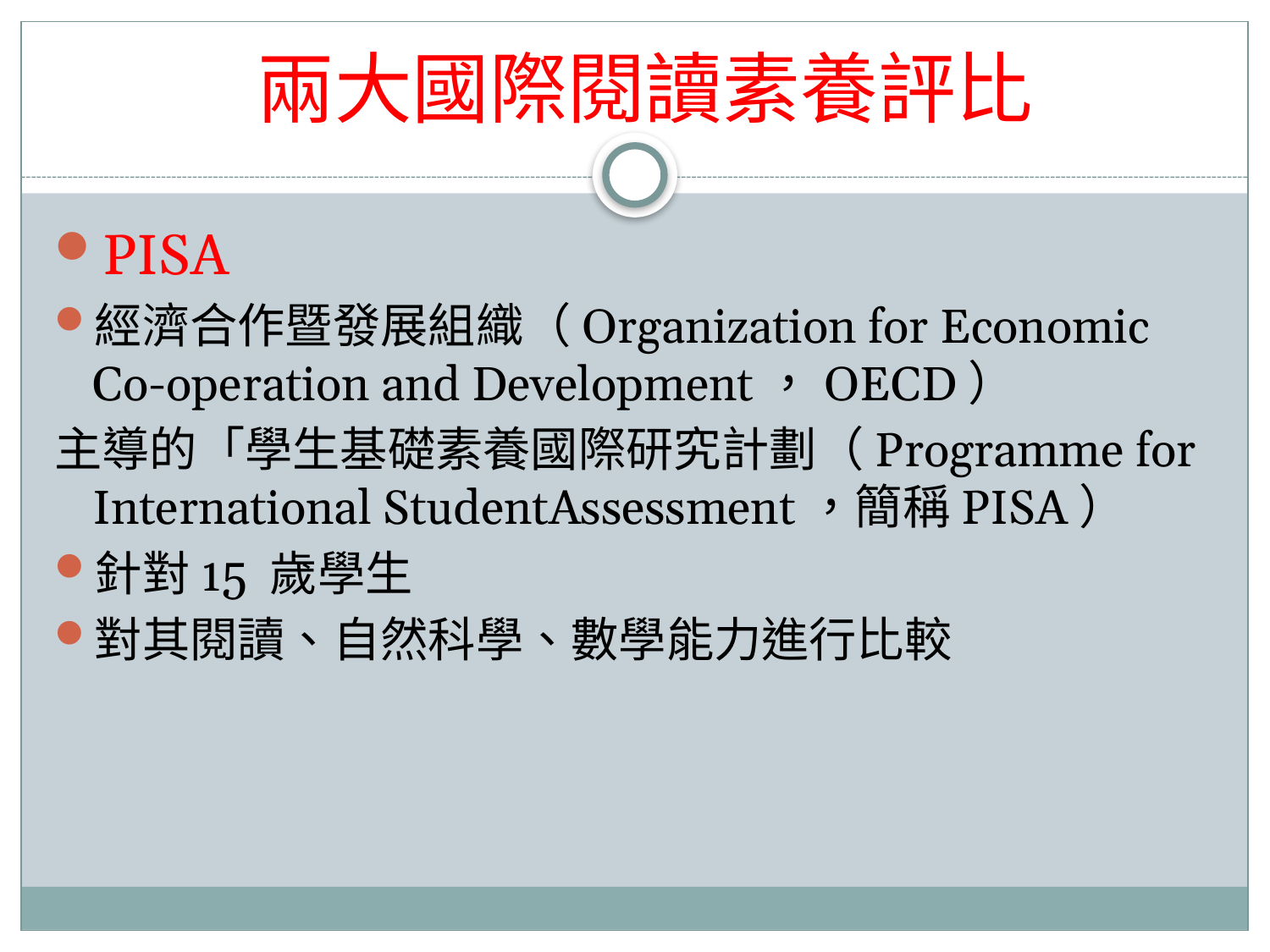

# 兩大國際閱讀素養評比
PISA
經濟合作暨發展組織（Organization for Economic Co-operation and Development，OECD）
主導的「學生基礎素養國際研究計劃（Programme for International StudentAssessment，簡稱PISA）
針對15 歲學生
對其閱讀、自然科學、數學能力進行比較